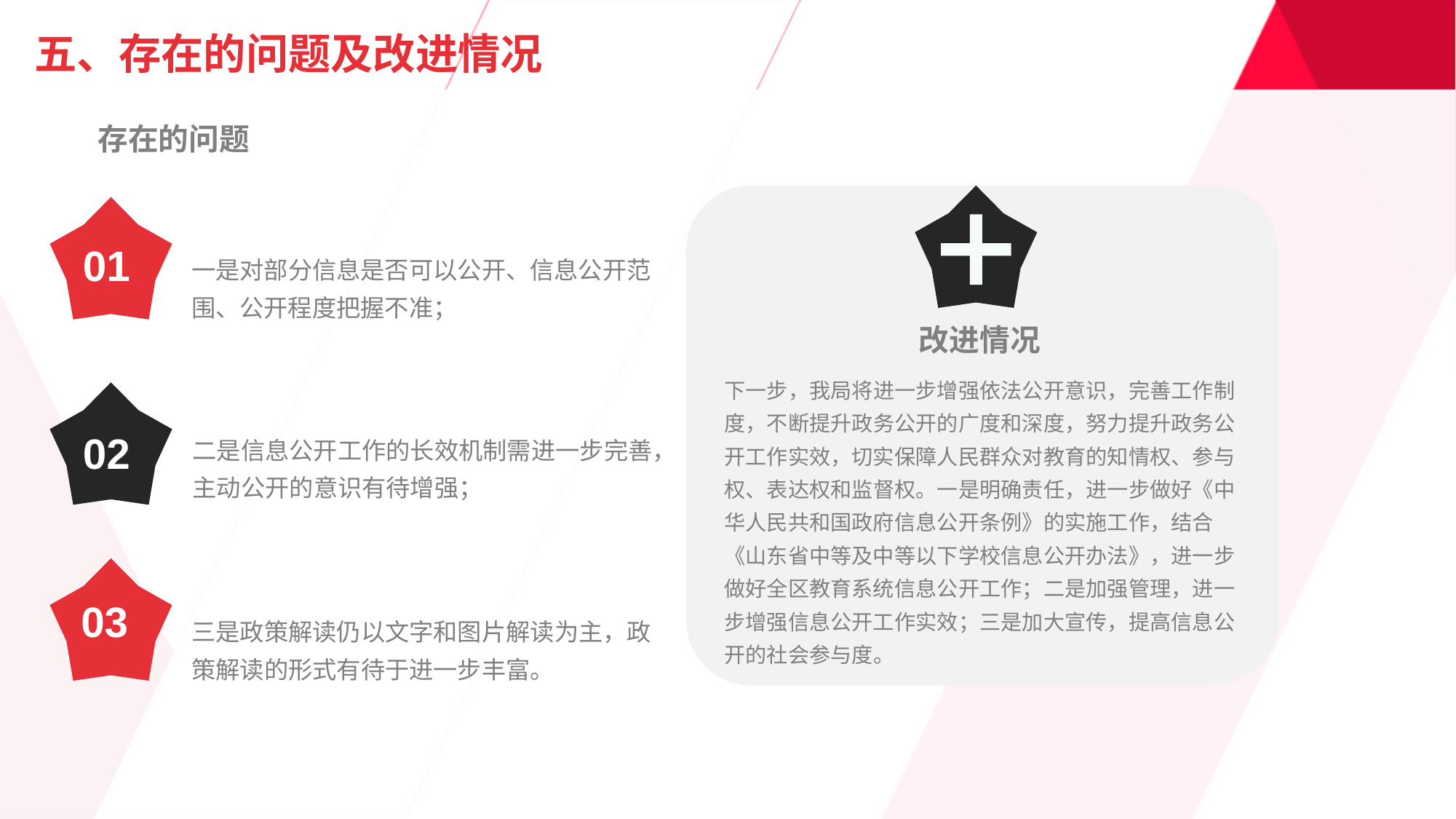

# 五、存在的问题及改进情况
存在的问题

01
一是对部分信息是否可以公开、信息公开范围、公开程度把握不准；
改进情况
下一步，我局将进一步增强依法公开意识，完善工作制度，不断提升政务公开的广度和深度，努力提升政务公开工作实效，切实保障人民群众对教育的知情权、参与权、表达权和监督权。一是明确责任，进一步做好《中华人民共和国政府信息公开条例》的实施工作，结合《山东省中等及中等以下学校信息公开办法》，进一步做好全区教育系统信息公开工作；二是加强管理，进一步增强信息公开工作实效；三是加大宣传，提高信息公开的社会参与度。

02
二是信息公开工作的长效机制需进一步完善，主动公开的意识有待增强；

03
三是政策解读仍以文字和图片解读为主，政策解读的形式有待于进一步丰富。